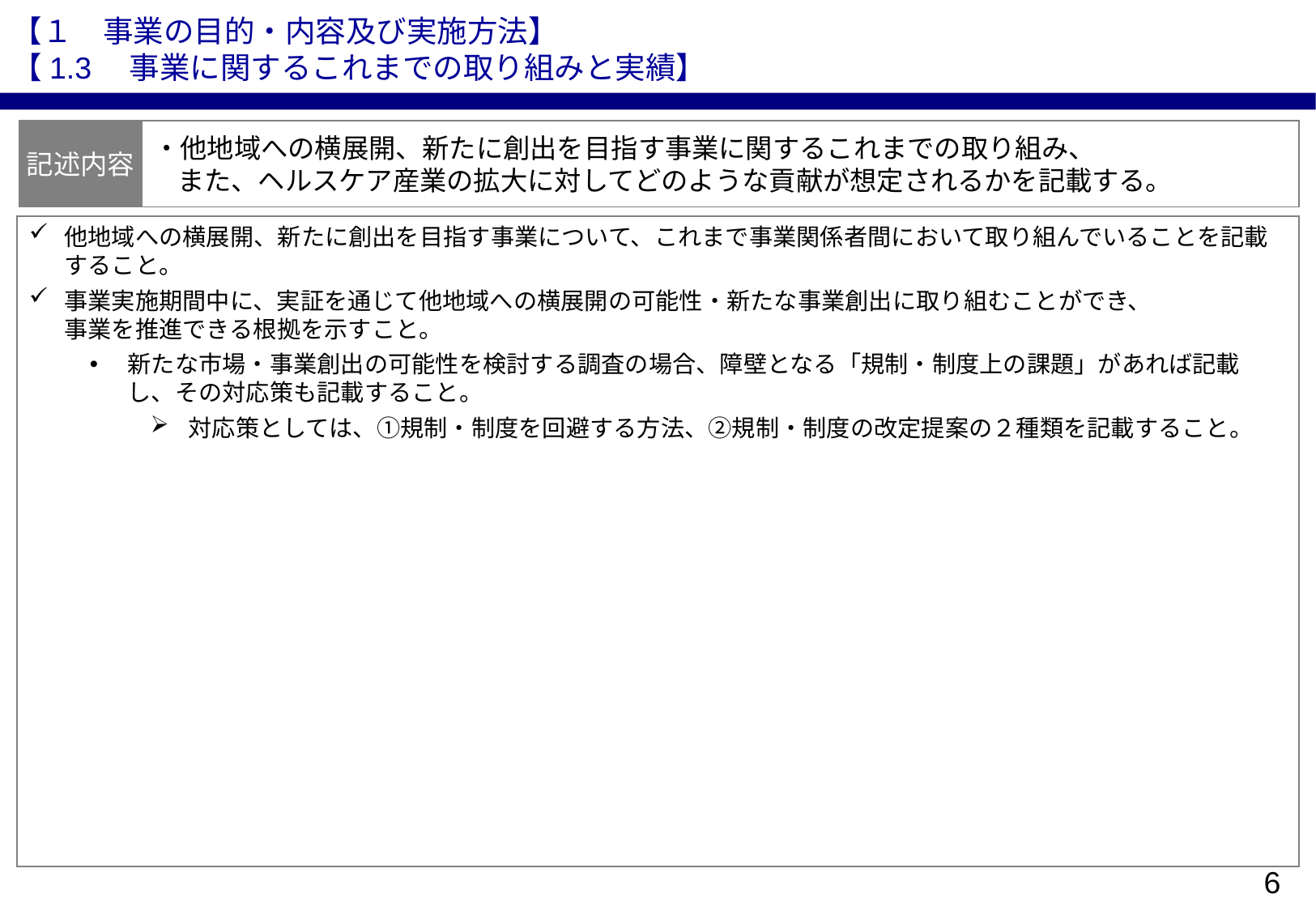

【１　事業の目的・内容及び実施方法】
【1.3　事業に関するこれまでの取り組みと実績】
記述内容
・他地域への横展開、新たに創出を目指す事業に関するこれまでの取り組み、
また、ヘルスケア産業の拡大に対してどのような貢献が想定されるかを記載する。
他地域への横展開、新たに創出を目指す事業について、これまで事業関係者間において取り組んでいることを記載すること。
事業実施期間中に、実証を通じて他地域への横展開の可能性・新たな事業創出に取り組むことができ、
事業を推進できる根拠を示すこと。
新たな市場・事業創出の可能性を検討する調査の場合、障壁となる「規制・制度上の課題」があれば記載し、その対応策も記載すること。
対応策としては、①規制・制度を回避する方法、②規制・制度の改定提案の２種類を記載すること。